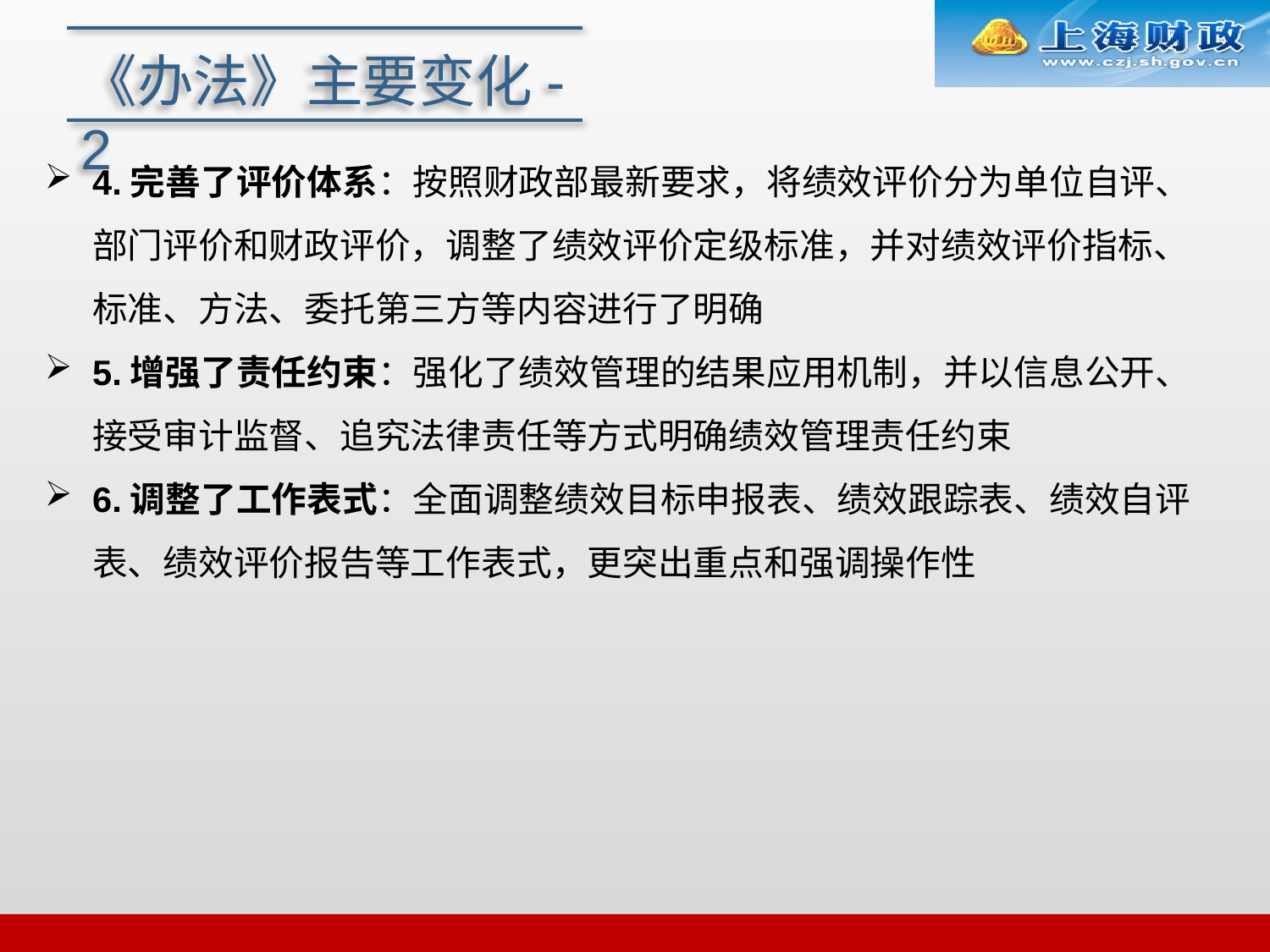

《办法》主要变化-2
4.完善了评价体系：按照财政部最新要求，将绩效评价分为单位自评、部门评价和财政评价，调整了绩效评价定级标准，并对绩效评价指标、标准、方法、委托第三方等内容进行了明确
5.增强了责任约束：强化了绩效管理的结果应用机制，并以信息公开、接受审计监督、追究法律责任等方式明确绩效管理责任约束
6.调整了工作表式：全面调整绩效目标申报表、绩效跟踪表、绩效自评表、绩效评价报告等工作表式，更突出重点和强调操作性